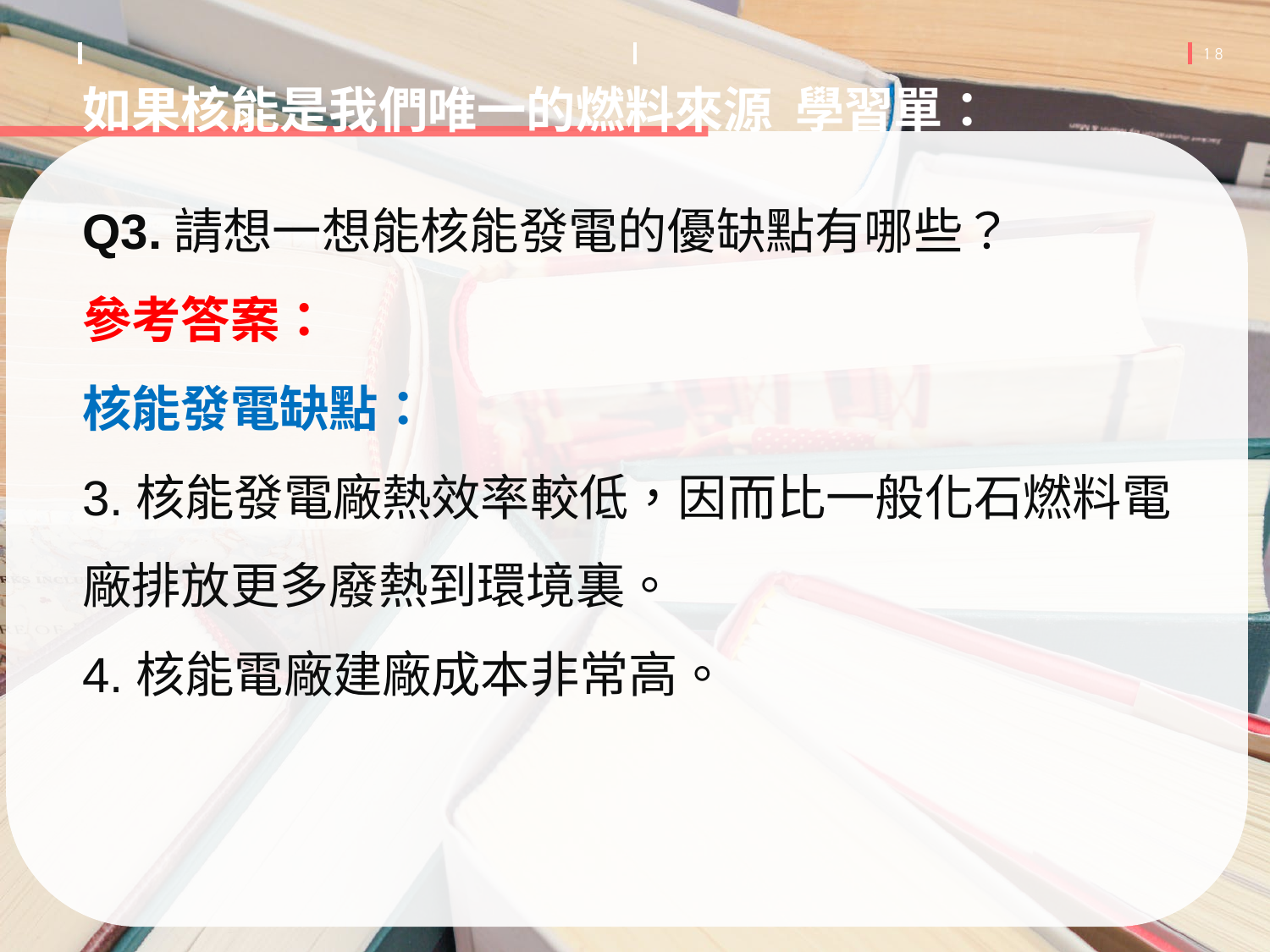

如果核能是我們唯一的燃料來源  學習單：

Q3.請想一想能核能發電的優缺點有哪些？
參考答案：
核能發電缺點：
3.核能發電廠熱效率較低，因而比一般化石燃料電廠排放更多廢熱到環境裏。
4.核能電廠建廠成本非常高。